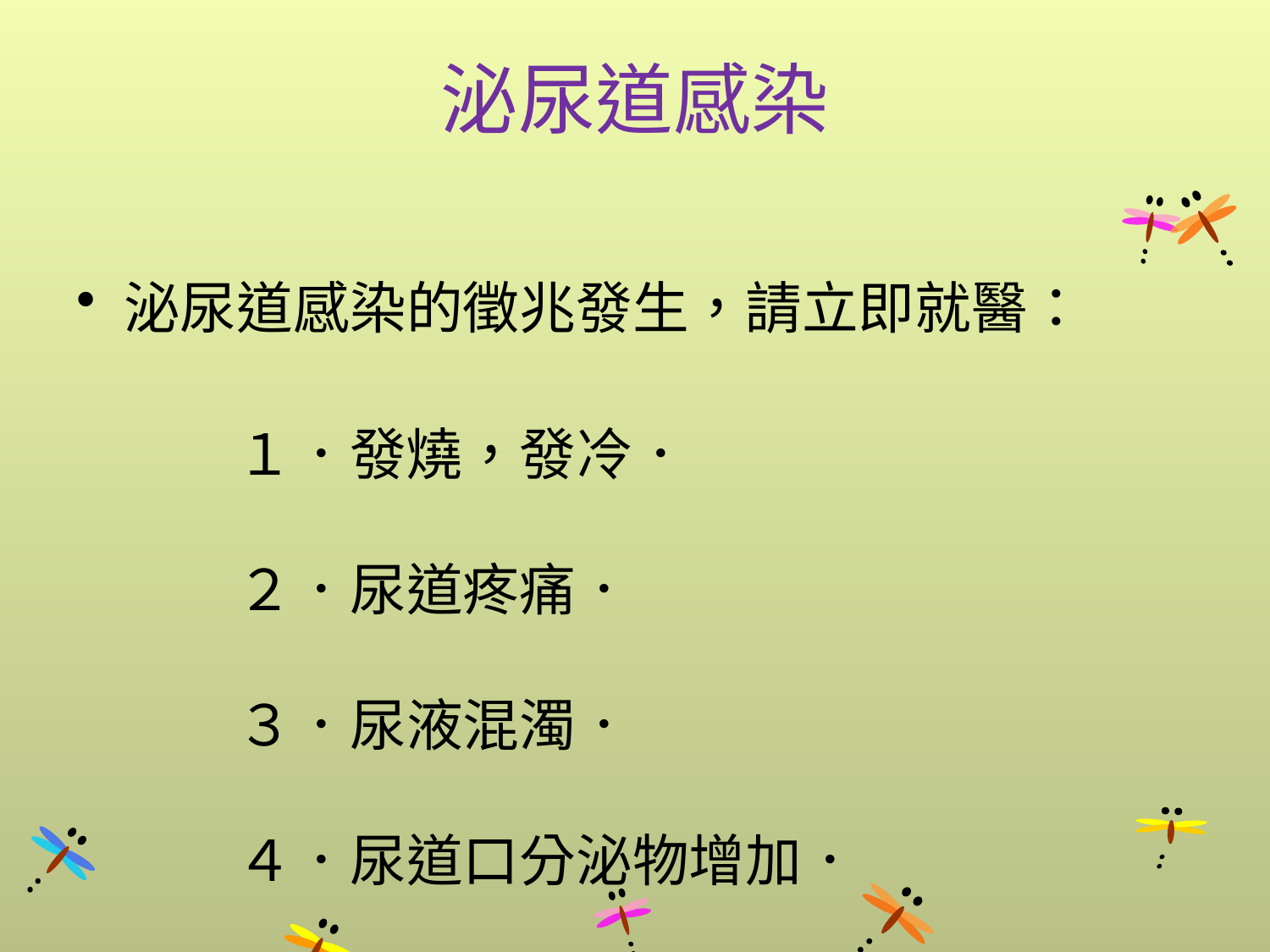

# 泌尿道感染
泌尿道感染的徵兆發生，請立即就醫：
　　
　　１．發燒，發冷．　　　　　　　　　　　　　　　
　　２．尿道疼痛．　　　　　　　　　　　　　　　　
　　３．尿液混濁．　　　　　　　　　　　　　　　　
　　４．尿道口分泌物增加．　　　　　　　　　　　　
　　５．血尿、滲尿．　　　　　　　　　　　　　　　
　　６．尿量少於 500c.c/日．